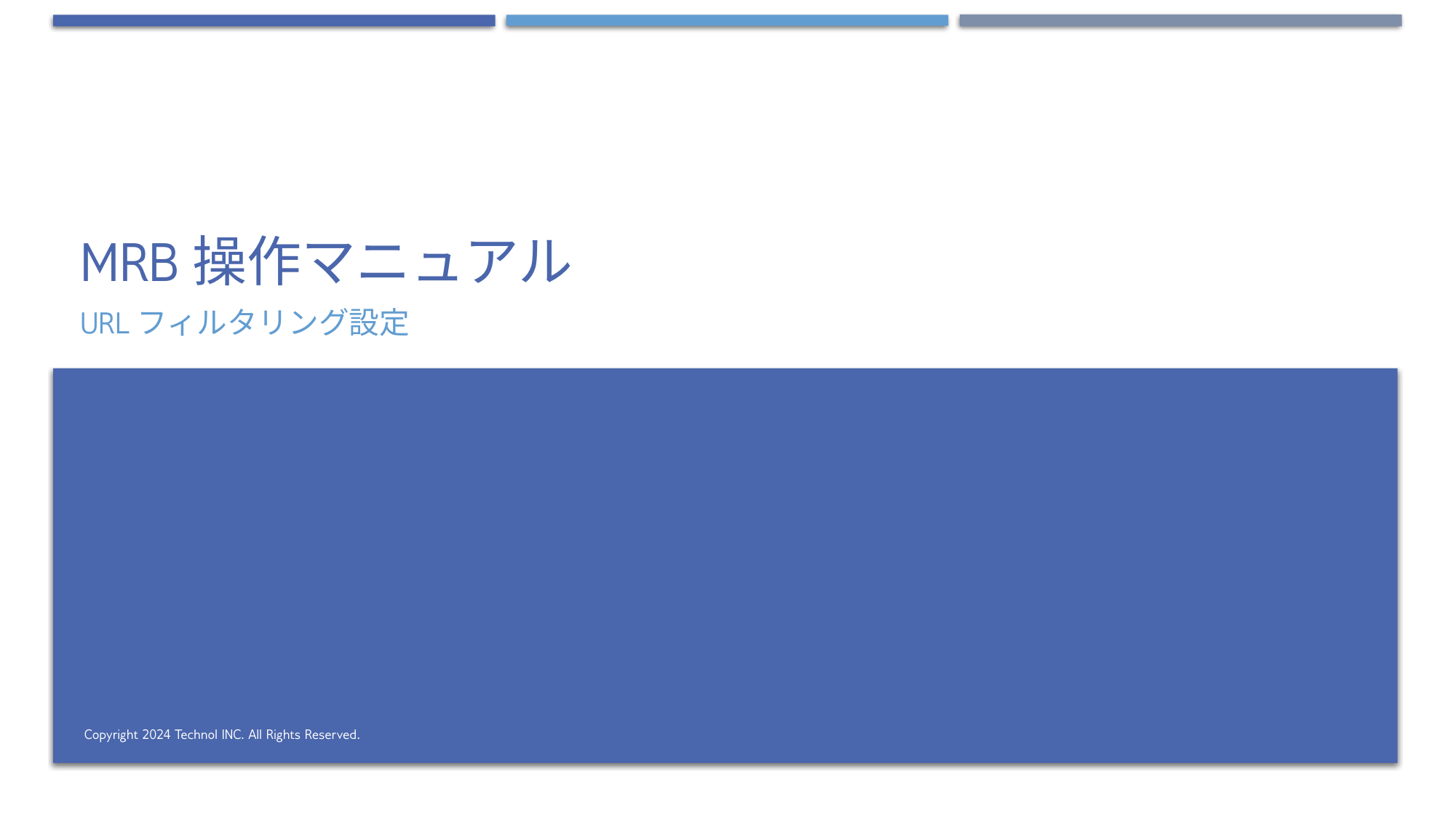

# MRB操作マニュアル
URLフィルタリング設定
Copyright 2024 Technol INC. All Rights Reserved.